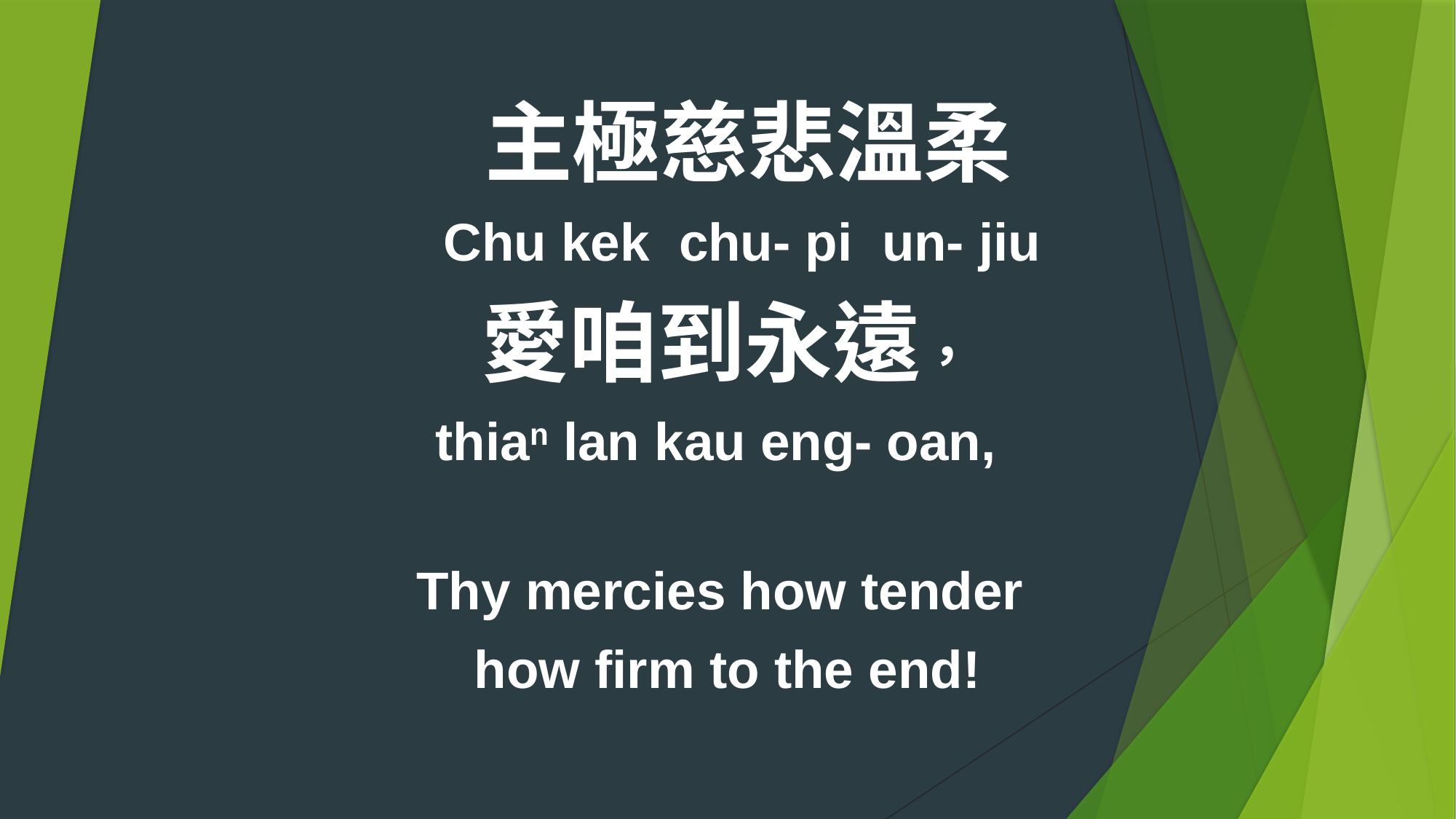

主極慈悲溫柔
  Chu kek  chu- pi  un- jiu
愛咱到永遠，
thian lan kau eng- oan,

Thy mercies how tender
how firm to the end!